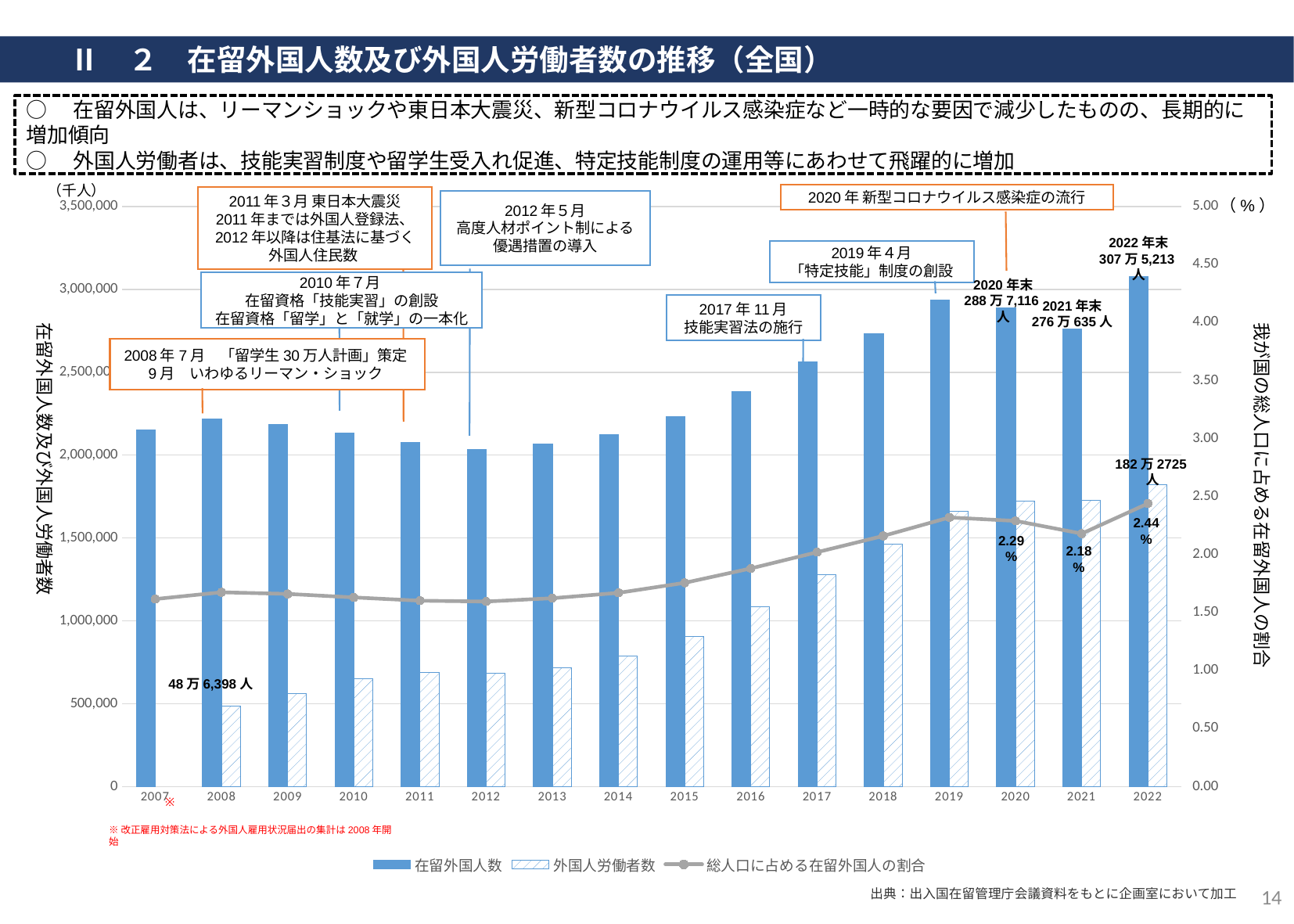

Ⅱ　２　在留外国人数及び外国人労働者数の推移（全国）

○　在留外国人は、リーマンショックや東日本大震災、新型コロナウイルス感染症など一時的な要因で減少したものの、長期的に増加傾向
○　外国人労働者は、技能実習制度や留学生受入れ促進、特定技能制度の運用等にあわせて飛躍的に増加
（千人）

### Chart

| Category | 在留外国人数 | 外国人労働者数 | 総人口に占める在留外国人の割合 |
|---|---|---|---|
| 2007 | 2152973.0 | None | 1.6160403958354486 |
| 2008 | 2217426.0 | 486398.0 | 1.6744339652103306 |
| 2009 | 2186121.0 | 562818.0 | 1.6601872969257685 |
| 2010 | 2134151.0 | 649879.0 | 1.6299468205564709 |
| 2011 | 2078508.0 | 686177.0 | 1.6020070579582002 |
| 2012 | 2033656.0 | 682431.0 | 1.5948366858800924 |
| 2013 | 2066445.0 | 717472.0 | 1.6233130135587364 |
| 2014 | 2121831.0 | 787588.0 | 1.669641887585279 |
| 2015 | 2232189.0 | 907860.0 | 1.7561080953504837 |
| 2016 | 2382822.0 | 1083720.0 | 1.88 |
| 2017 | 2561848.0 | 1278614.0 | 2.02 |
| 2018 | 2731093.0 | 1460333.0 | 2.16 |
| 2019 | 2933137.0 | 1658762.0 | 2.32 |
| 2020 | 2887116.0 | 1724256.0 | 2.29 |
| 2021 | 2760635.0 | 1727221.0 | 2.18 |
| 2022 | 3075213.0 | 1822725.0 | 2.44 |
2020年 新型コロナウイルス感染症の流行
2011年３月 東日本大震災
2011年までは外国人登録法、
2012年以降は住基法に基づく
外国人住民数
（%）
2012年５月
高度人材ポイント制による優遇措置の導入
2022年末
307万5,213人
2019年４月
「特定技能」制度の創設
我が国の総人口に占める在留外国人の割合
2020年末
288万7,116人
2010年７月
在留資格「技能実習」の創設
在留資格「留学」と「就学」の一本化
2021年末
276万635人
在留外国人数及び外国人労働者数
2017年11月
技能実習法の施行
2008年7月　「留学生30万人計画」策定
9月　いわゆるリーマン・ショック
182万2725人
2.44%
2.29%
2.18%
48万6,398人
※
※改正雇用対策法による外国人雇用状況届出の集計は2008年開始
出典：出入国在留管理庁会議資料をもとに企画室において加工
14